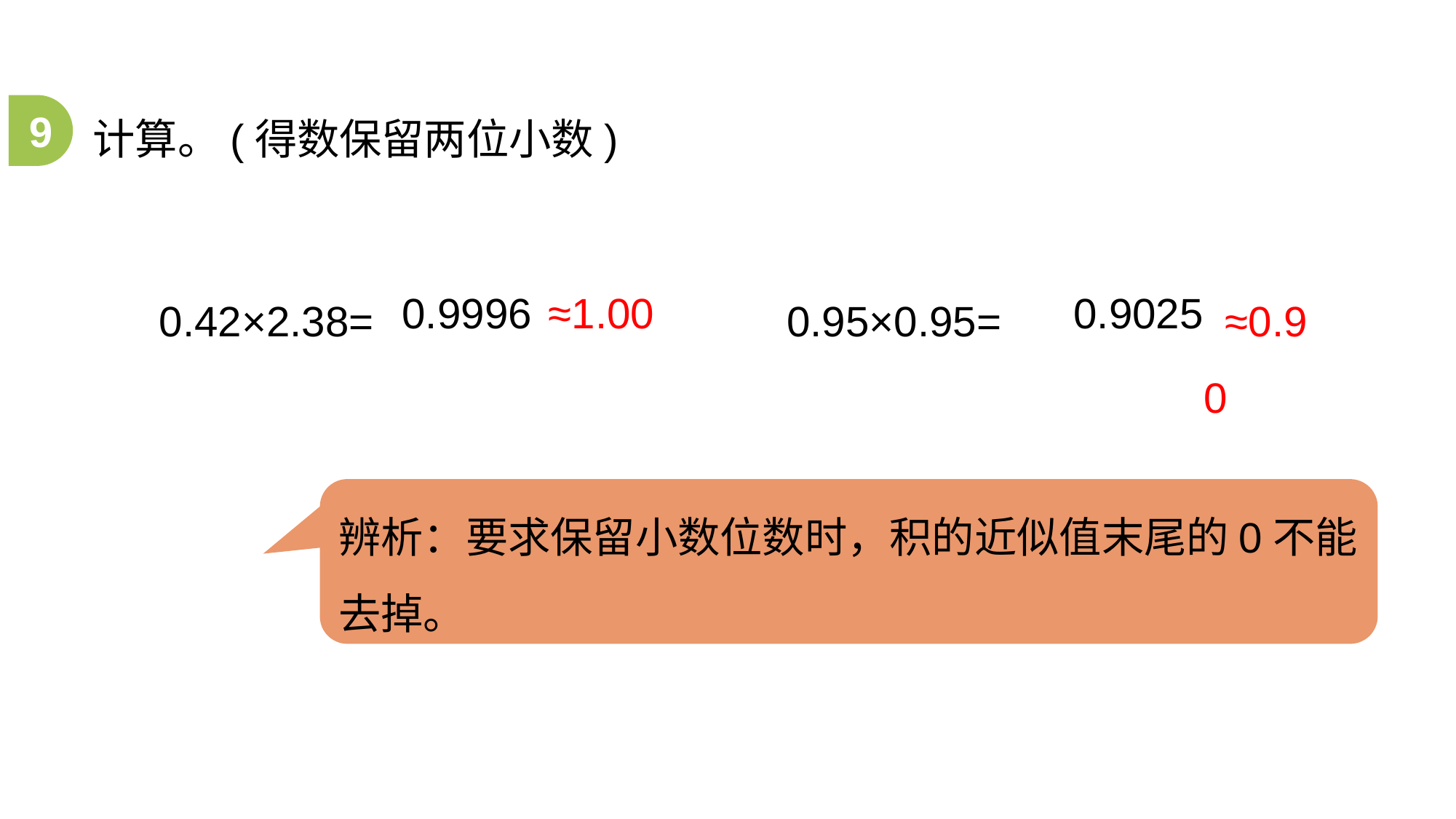

计算。(得数保留两位小数)
9
0.42×2.38=                                   0.95×0.95=
≈0.90
0.9996
≈1.00
0.9025
辨析：要求保留小数位数时，积的近似值末尾的0不能去掉。